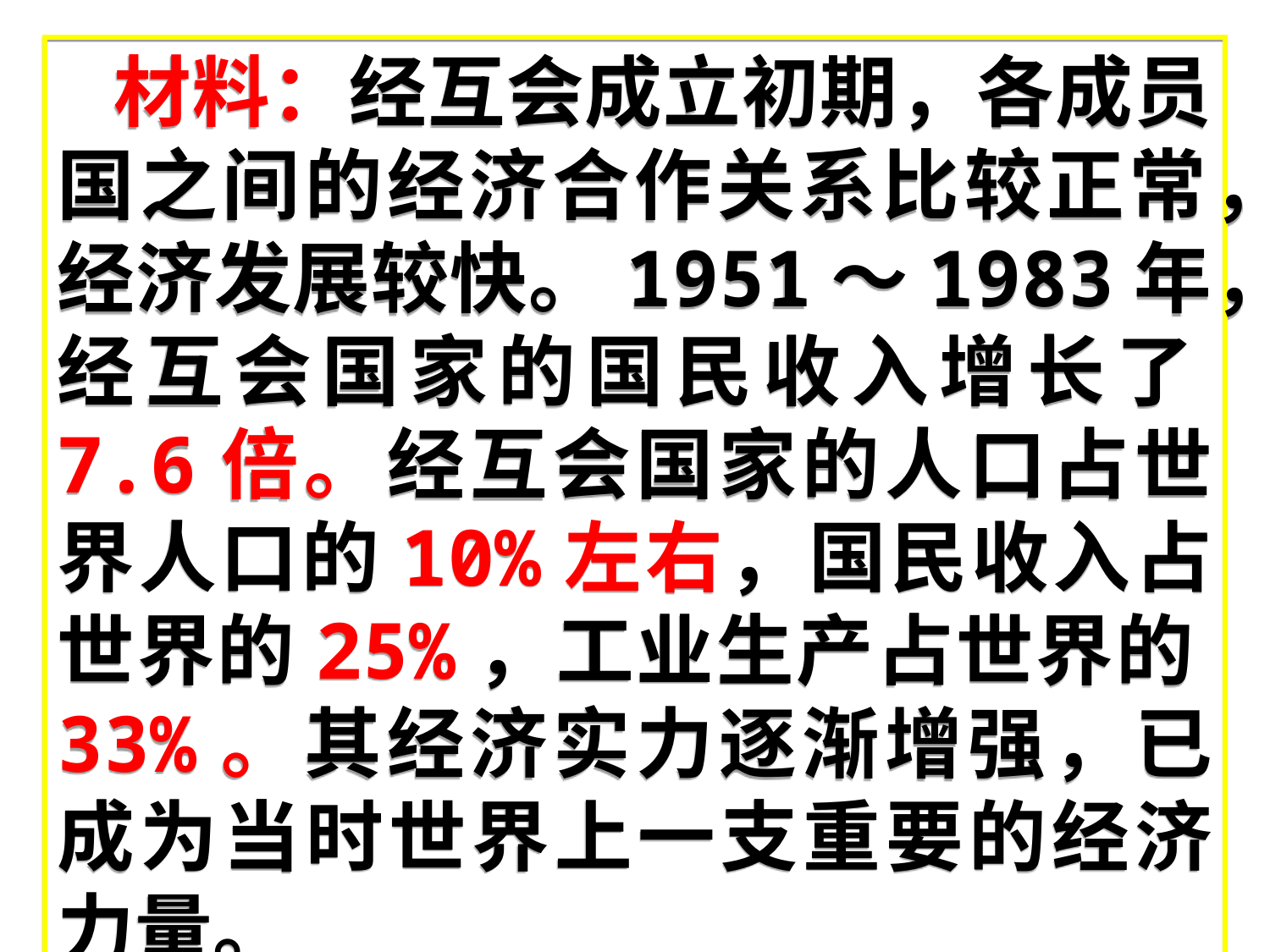

材料：经互会成立初期，各成员国之间的经济合作关系比较正常，经济发展较快。1951～1983年，经互会国家的国民收入增长了7.6倍。经互会国家的人口占世界人口的10%左右，国民收入占世界的25%，工业生产占世界的33%。其经济实力逐渐增强，已成为当时世界上一支重要的经济力量。